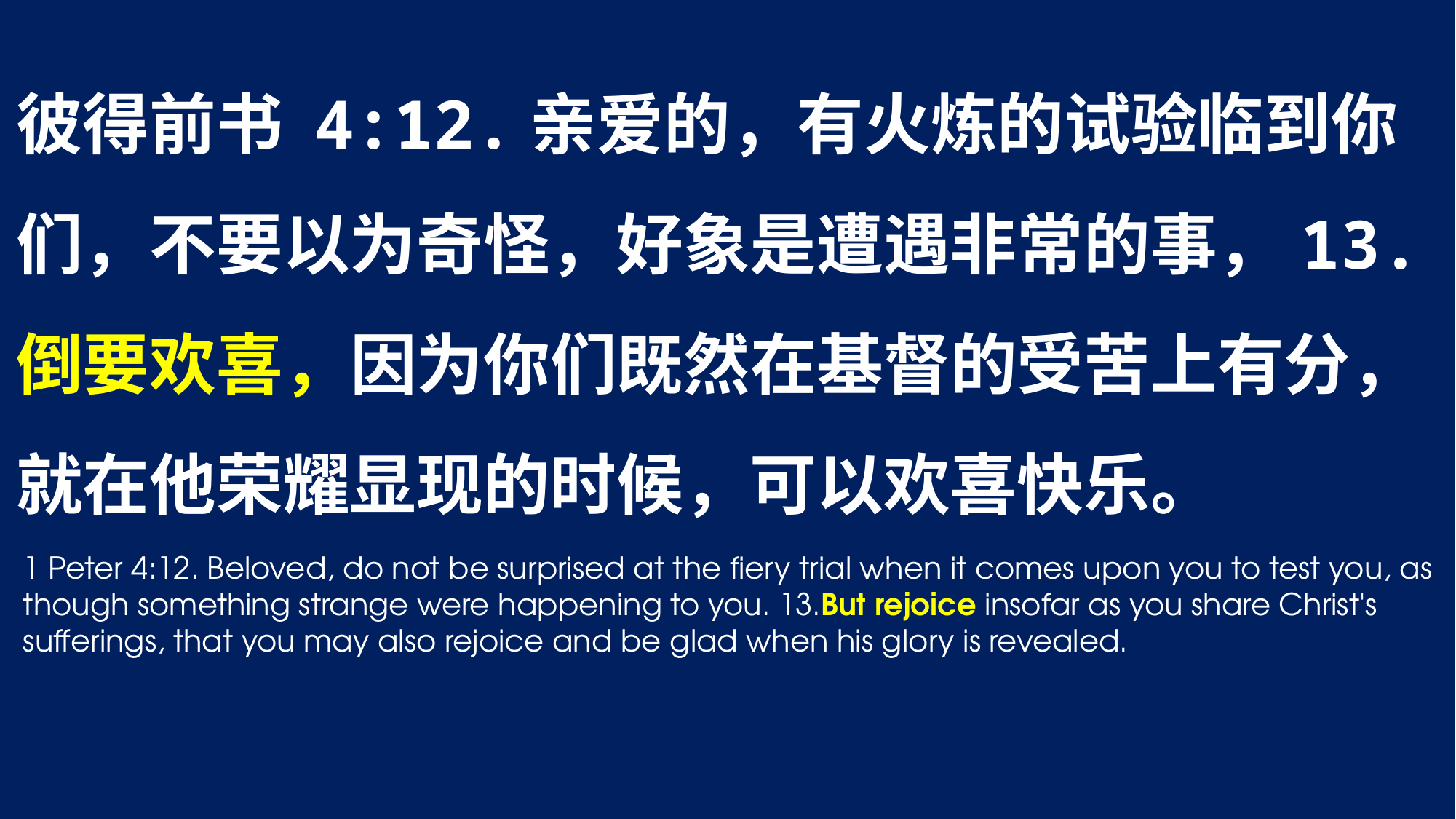

彼得前书 4:12.亲爱的，有火炼的试验临到你们，不要以为奇怪，好象是遭遇非常的事，13.倒要欢喜，因为你们既然在基督的受苦上有分，就在他荣耀显现的时候，可以欢喜快乐。
1 Peter 4:12. Beloved, do not be surprised at the fiery trial when it comes upon you to test you, as though something strange were happening to you. 13.But rejoice insofar as you share Christ's sufferings, that you may also rejoice and be glad when his glory is revealed.